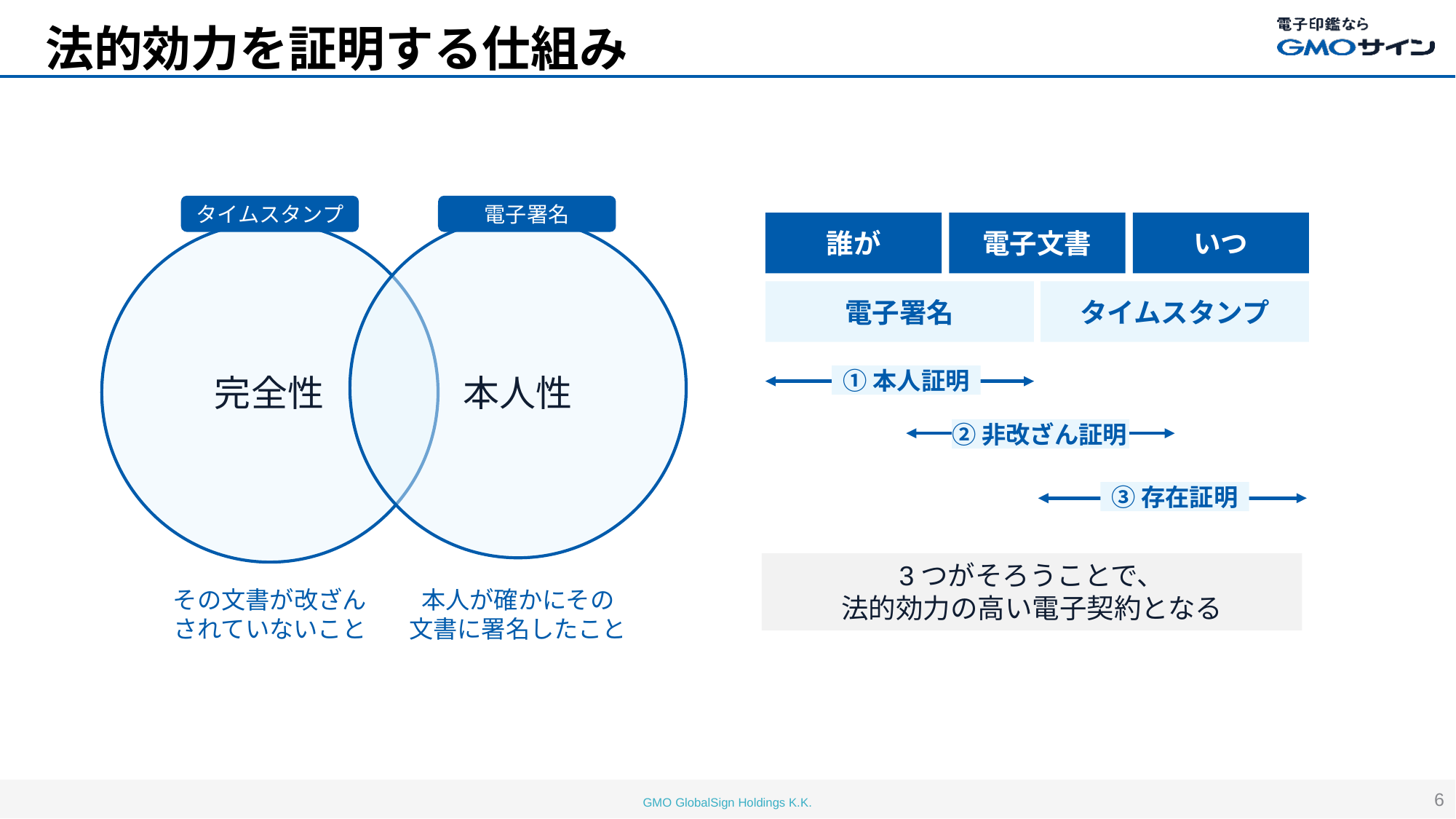

# 法的効力を証明する仕組み
タイムスタンプ
電子署名
誰が
電子文書
いつ

電子署名
タイムスタンプ
本人性
完全性
①本人証明
②非改ざん証明
③存在証明
3つがそろうことで、
法的効力の高い電子契約となる
その文書が改ざん
されていないこと
本人が確かにその
文書に署名したこと
6